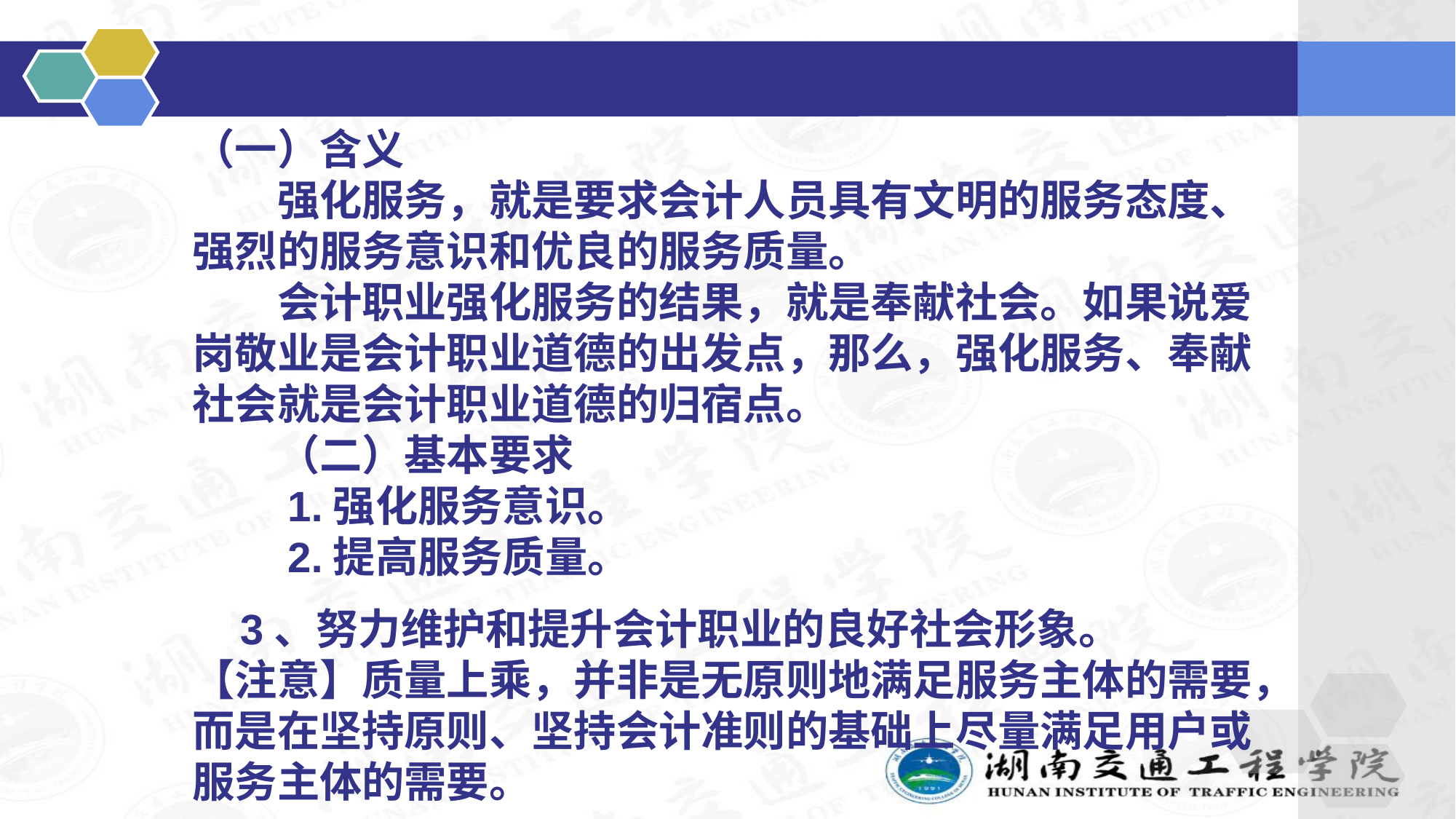

（一）含义
　　强化服务，就是要求会计人员具有文明的服务态度、强烈的服务意识和优良的服务质量。
　　会计职业强化服务的结果，就是奉献社会。如果说爱岗敬业是会计职业道德的出发点，那么，强化服务、奉献社会就是会计职业道德的归宿点。
　　（二）基本要求
　　1.强化服务意识。
　　2.提高服务质量。
    3、努力维护和提升会计职业的良好社会形象。　　【注意】质量上乘，并非是无原则地满足服务主体的需要，而是在坚持原则、坚持会计准则的基础上尽量满足用户或服务主体的需要。